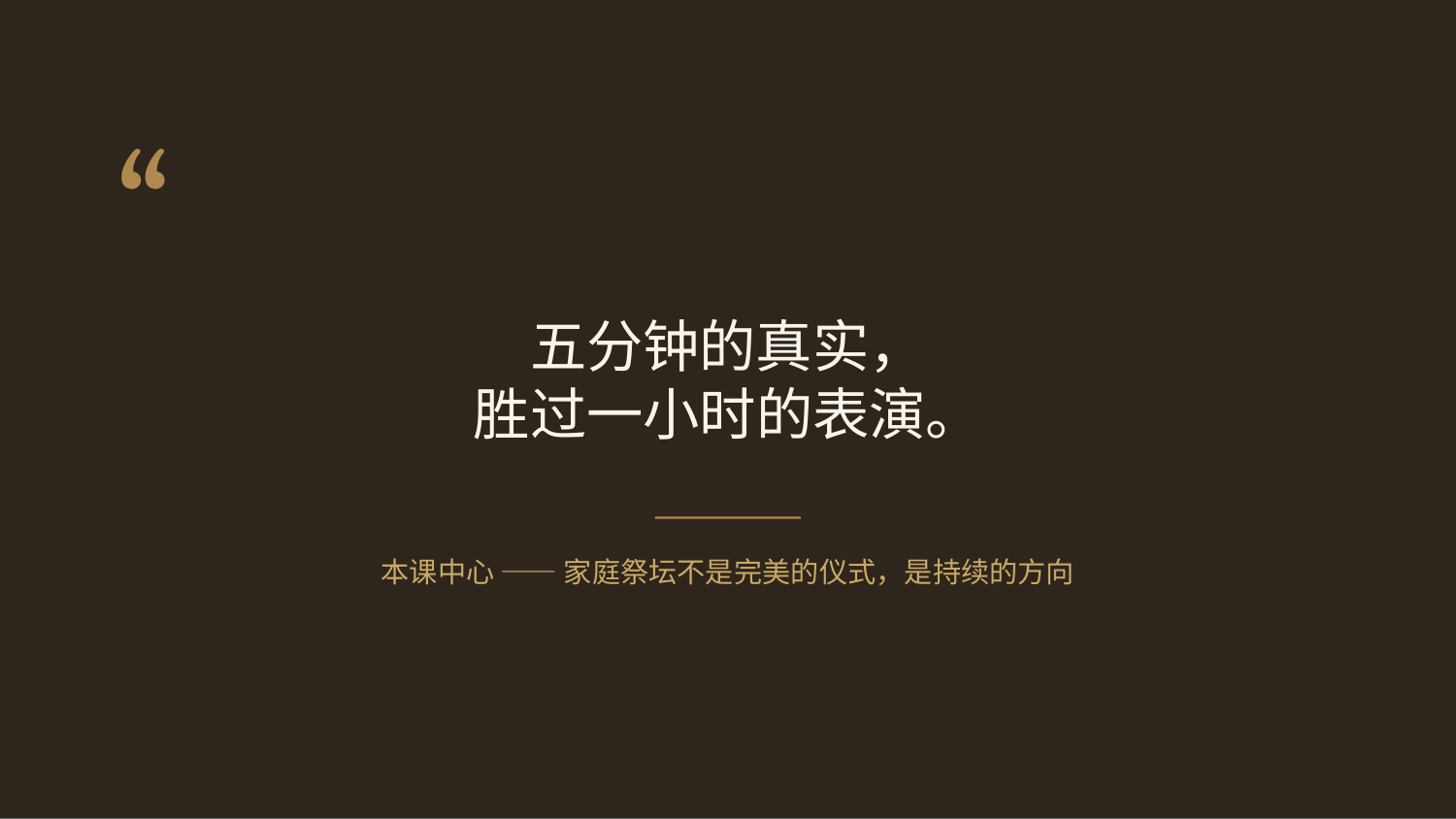

“
五分钟的真实，
胜过一小时的表演。

本课中心 —— 家庭祭坛不是完美的仪式，是持续的方向